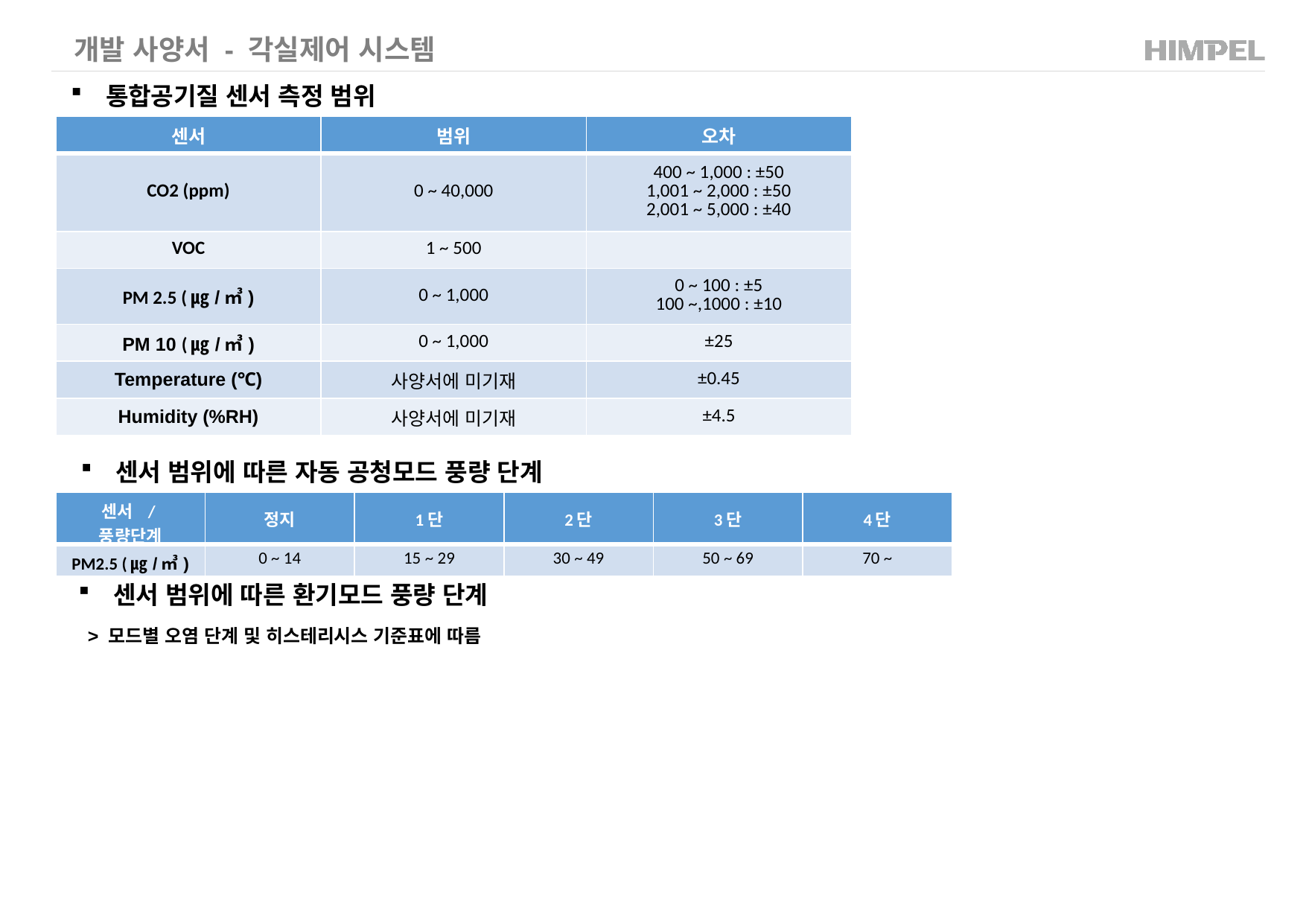

개발 사양서 - 각실제어 시스템
통합공기질 센서 측정 범위
| 센서 | 범위 | 오차 |
| --- | --- | --- |
| CO2 (ppm) | 0 ~ 40,000 | 400 ~ 1,000 : ±50 1,001 ~ 2,000 : ±50 2,001 ~ 5,000 : ±40 |
| VOC | 1 ~ 500 |  |
| PM 2.5 (㎍/㎥) | 0 ~ 1,000 | 0 ~ 100 : ±5 100 ~,1000 : ±10 |
| PM 10 (㎍/㎥) | 0 ~ 1,000 | ±25 |
| Temperature (℃) | 사양서에 미기재 | ±0.45 |
| Humidity (%RH) | 사양서에 미기재 | ±4.5 |
센서 범위에 따른 자동 공청모드 풍량 단계
| 센서 / 풍량단계 | 정지 | 1단 | 2단 | 3단 | 4단 |
| --- | --- | --- | --- | --- | --- |
| PM2.5 (㎍/㎥) | 0 ~ 14 | 15 ~ 29 | 30 ~ 49 | 50 ~ 69 | 70 ~ |
센서 범위에 따른 환기모드 풍량 단계
> 모드별 오염 단계 및 히스테리시스 기준표에 따름